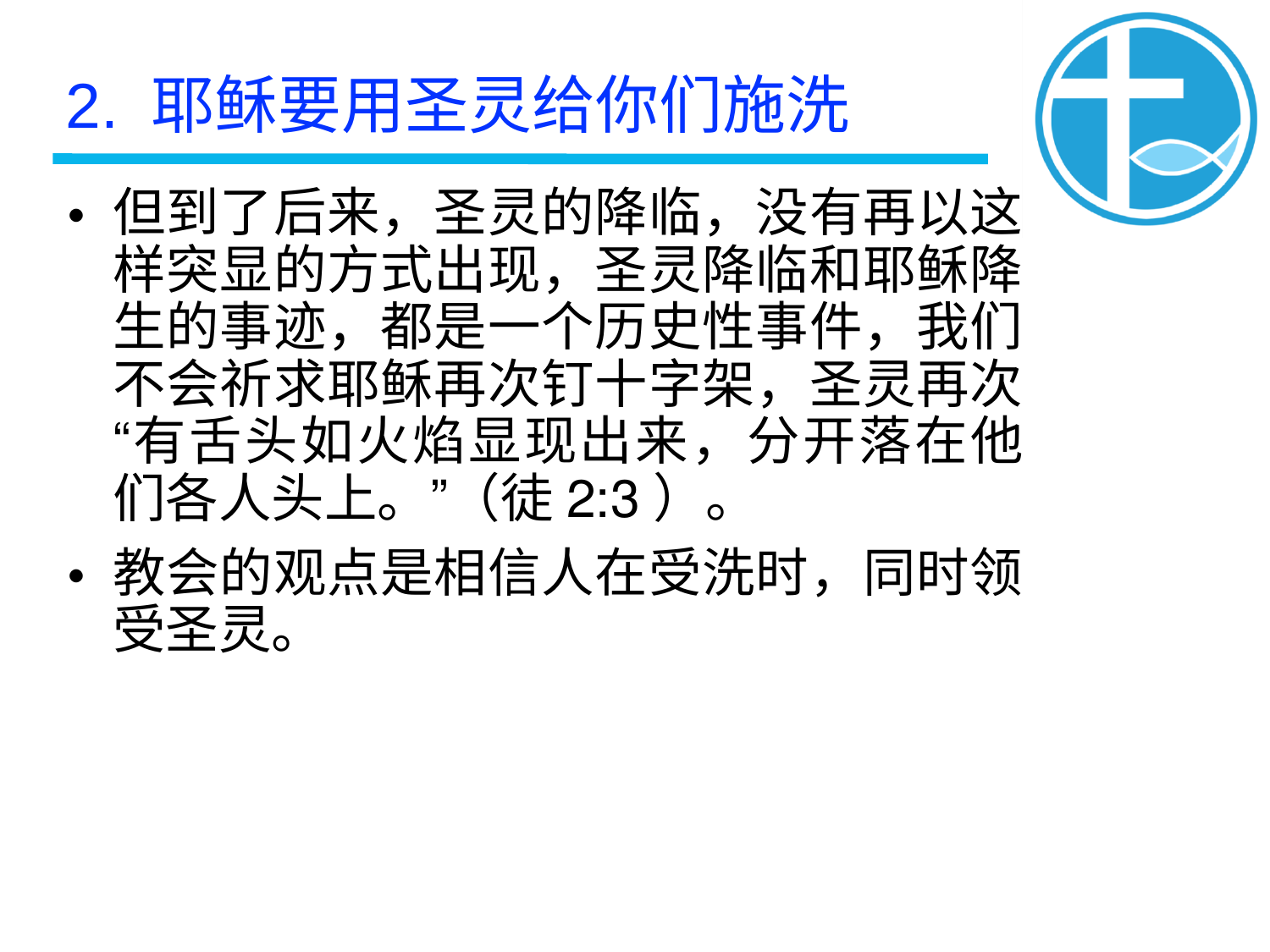

2. 耶稣要用圣灵给你们施洗
但到了后来，圣灵的降临，没有再以这样突显的方式出现，圣灵降临和耶稣降生的事迹，都是一个历史性事件，我们不会祈求耶稣再次钉十字架，圣灵再次“有舌头如火焰显现出来，分开落在他们各人头上。”（徒2:3）。
教会的观点是相信人在受洗时，同时领受圣灵。